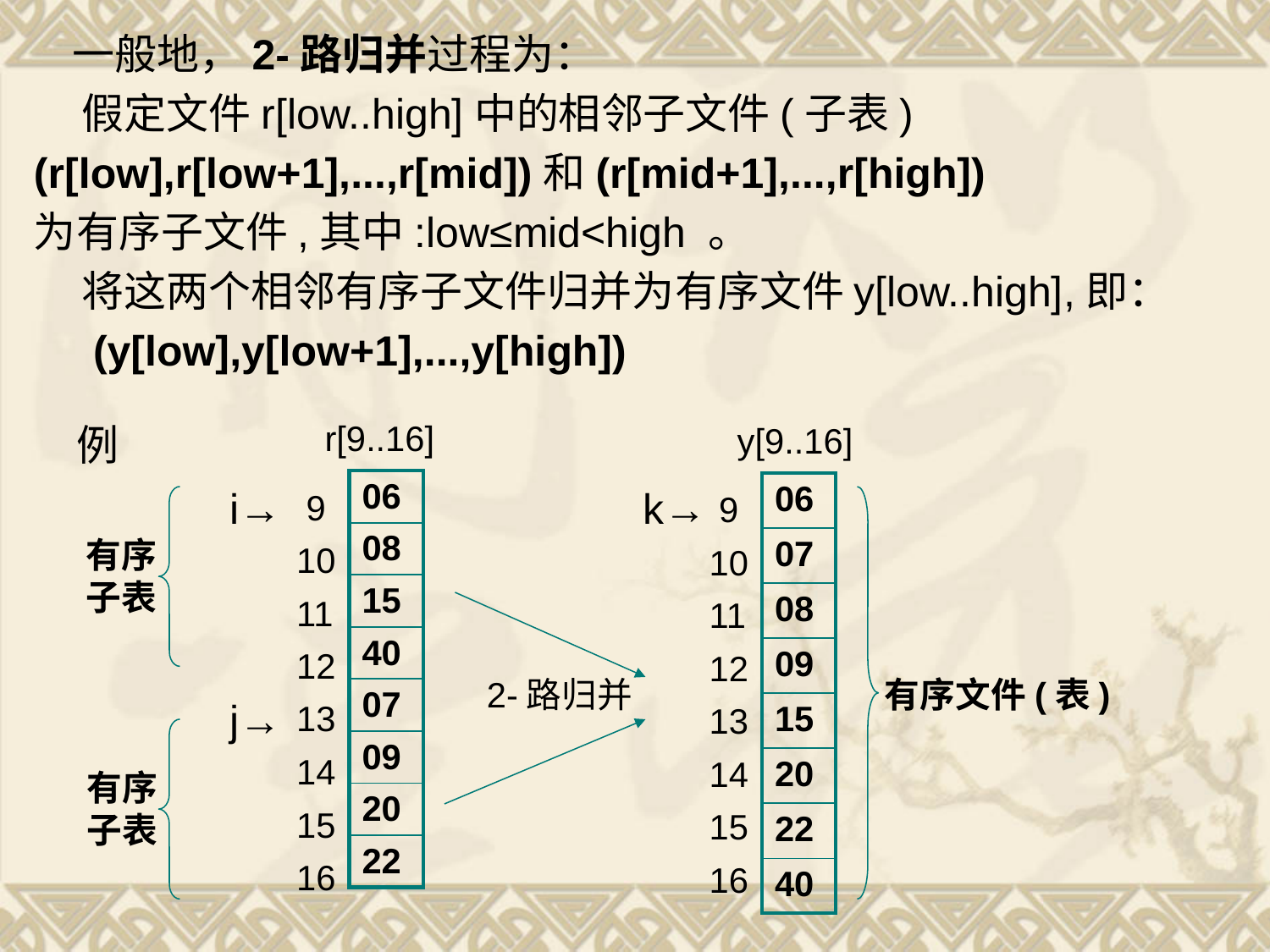

一般地，2-路归并过程为：
    假定文件r[low..high]中的相邻子文件(子表)
(r[low],r[low+1],...,r[mid])和(r[mid+1],...,r[high])
为有序子文件,其中:low≤mid<high 。
    将这两个相邻有序子文件归并为有序文件y[low..high],即：
     (y[low],y[low+1],...,y[high])
r[9..16]
例
y[9..16]
 9
10
11
12
13
14
15
16
| 06 |
| --- |
| 08 |
| 15 |
| 40 |
| 07 |
| 09 |
| 20 |
| 22 |
 9
10
11
12
13
14
15
16
| 06 |
| --- |
| 07 |
| 08 |
| 09 |
| 15 |
| 20 |
| 22 |
| 40 |
i→
k→

有序
子表

2-路归并
有序文件(表)
j→

有序
子表